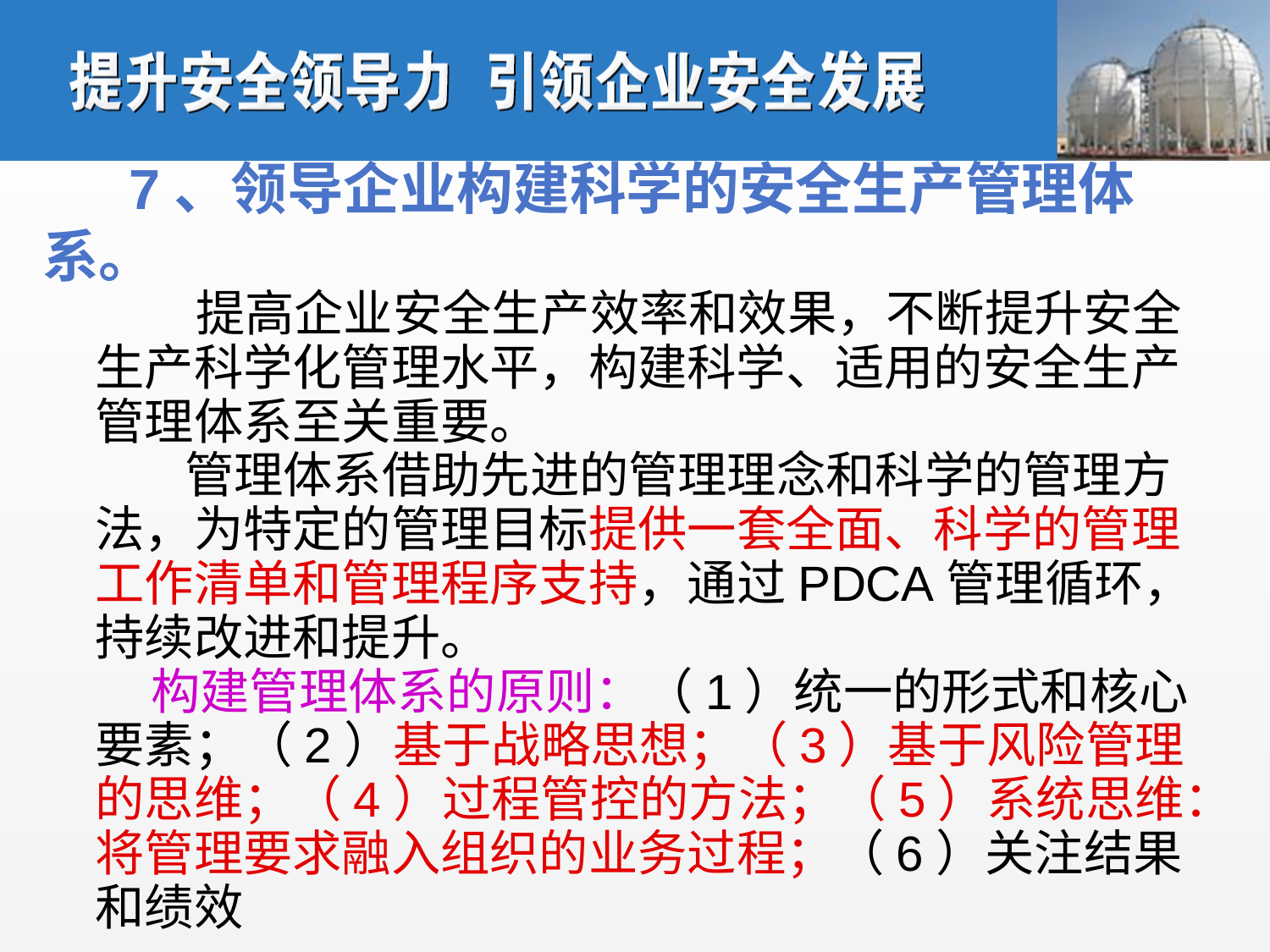

7、领导企业构建科学的安全生产管理体系。
   提高企业安全生产效率和效果，不断提升安全生产科学化管理水平，构建科学、适用的安全生产管理体系至关重要。
  管理体系借助先进的管理理念和科学的管理方法，为特定的管理目标提供一套全面、科学的管理工作清单和管理程序支持，通过PDCA管理循环，持续改进和提升。
构建管理体系的原则：（1）统一的形式和核心要素；（2）基于战略思想；（3）基于风险管理的思维；（4）过程管控的方法；（5）系统思维：将管理要求融入组织的业务过程；（6）关注结果和绩效